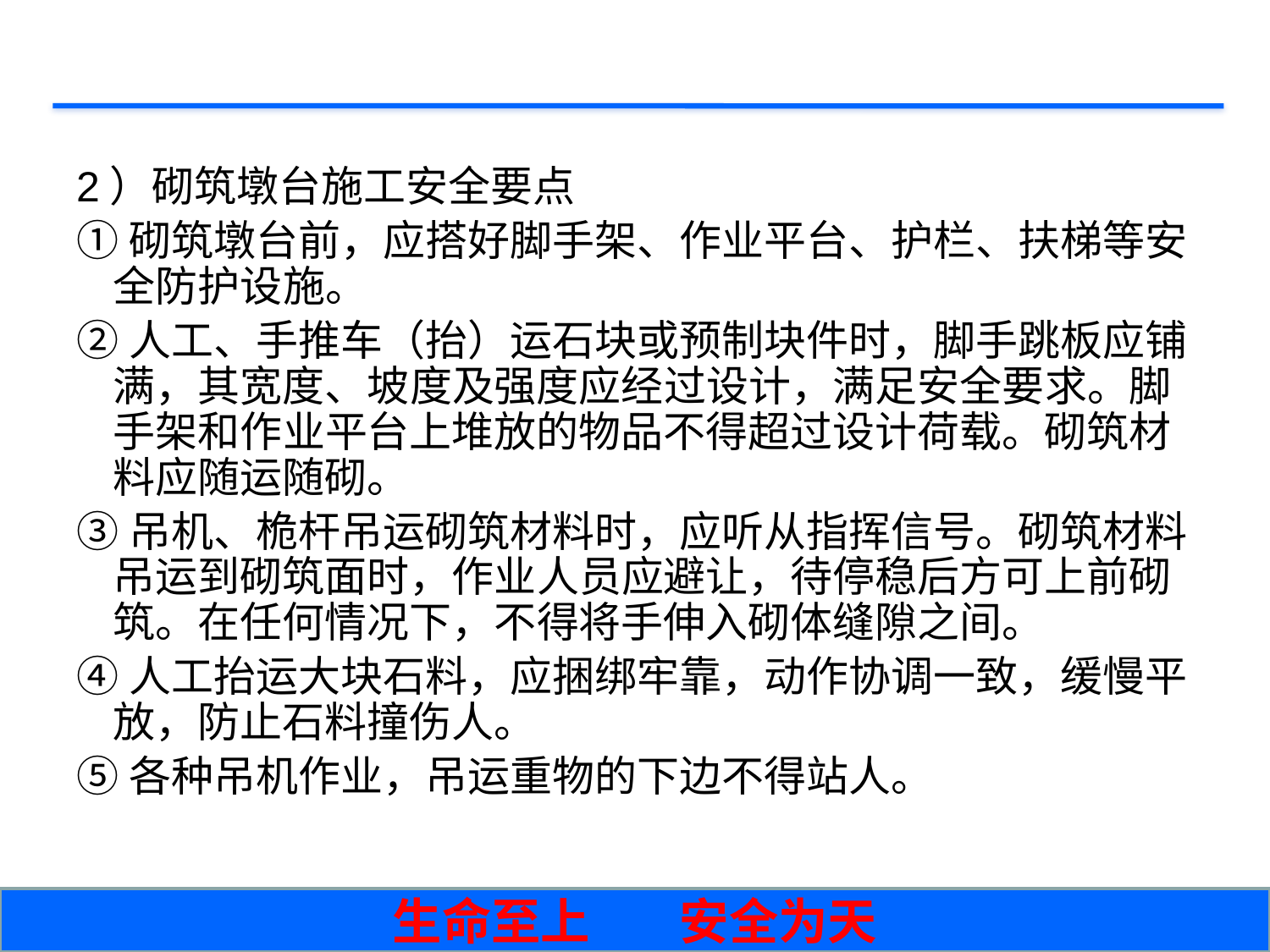

2）砌筑墩台施工安全要点
①砌筑墩台前，应搭好脚手架、作业平台、护栏、扶梯等安全防护设施。
②人工、手推车（抬）运石块或预制块件时，脚手跳板应铺满，其宽度、坡度及强度应经过设计，满足安全要求。脚手架和作业平台上堆放的物品不得超过设计荷载。砌筑材料应随运随砌。
③吊机、桅杆吊运砌筑材料时，应听从指挥信号。砌筑材料吊运到砌筑面时，作业人员应避让，待停稳后方可上前砌筑。在任何情况下，不得将手伸入砌体缝隙之间。
④人工抬运大块石料，应捆绑牢靠，动作协调一致，缓慢平放，防止石料撞伤人。
⑤各种吊机作业，吊运重物的下边不得站人。